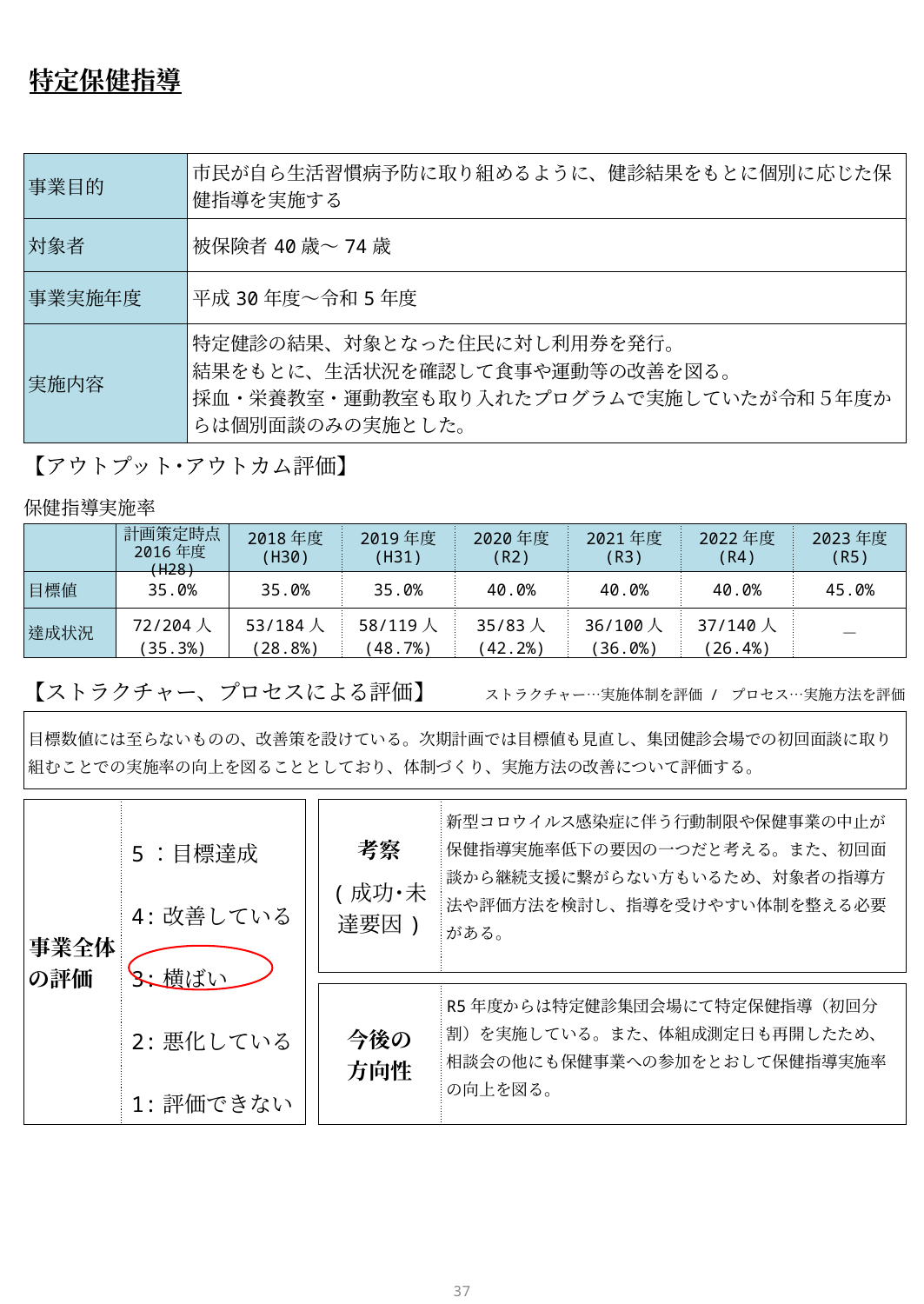

特定保健指導
| 事業目的 | 市民が自ら生活習慣病予防に取り組めるように、健診結果をもとに個別に応じた保健指導を実施する |
| --- | --- |
| 対象者 | 被保険者40歳～74歳 |
| 事業実施年度 | 平成30年度～令和5年度 |
| 実施内容 | 特定健診の結果、対象となった住民に対し利用券を発行。 結果をもとに、生活状況を確認して食事や運動等の改善を図る。 採血・栄養教室・運動教室も取り入れたプログラムで実施していたが令和５年度からは個別面談のみの実施とした。 |
【アウトプット･アウトカム評価】
保健指導実施率
|  | 計画策定時点 2016年度(H28) | 2018年度 (H30) | 2019年度 (H31) | 2020年度 (R2) | 2021年度 (R3) | 2022年度 (R4) | 2023年度 (R5) |
| --- | --- | --- | --- | --- | --- | --- | --- |
| 目標値 | 35.0% | 35.0% | 35.0% | 40.0% | 40.0% | 40.0% | 45.0% |
| 達成状況 | 72/204人 (35.3%) | 53/184人 (28.8%) | 58/119人 (48.7%) | 35/83人 (42.2%) | 36/100人 (36.0%) | 37/140人 (26.4%) | － |
ストラクチャー…実施体制を評価 / プロセス…実施方法を評価
【ストラクチャー、プロセスによる評価】

| 目標数値には至らないものの、改善策を設けている。次期計画では目標値も見直し、集団健診会場での初回面談に取り組むことでの実施率の向上を図ることとしており、体制づくり、実施方法の改善について評価する。 |
| --- |
| 考察 (成功･未達要因) | 新型コロウイルス感染症に伴う行動制限や保健事業の中止が保健指導実施率低下の要因の一つだと考える。また、初回面談から継続支援に繋がらない方もいるため、対象者の指導方法や評価方法を検討し、指導を受けやすい体制を整える必要がある。 |
| --- | --- |
| 事業全体 の評価 | 5：目標達成 4:改善している 3:横ばい 2:悪化している 1:評価できない |
| --- | --- |

| 今後の 方向性 | R5年度からは特定健診集団会場にて特定保健指導（初回分割）を実施している。また、体組成測定日も再開したため、相談会の他にも保健事業への参加をとおして保健指導実施率の向上を図る。 |
| --- | --- |
37